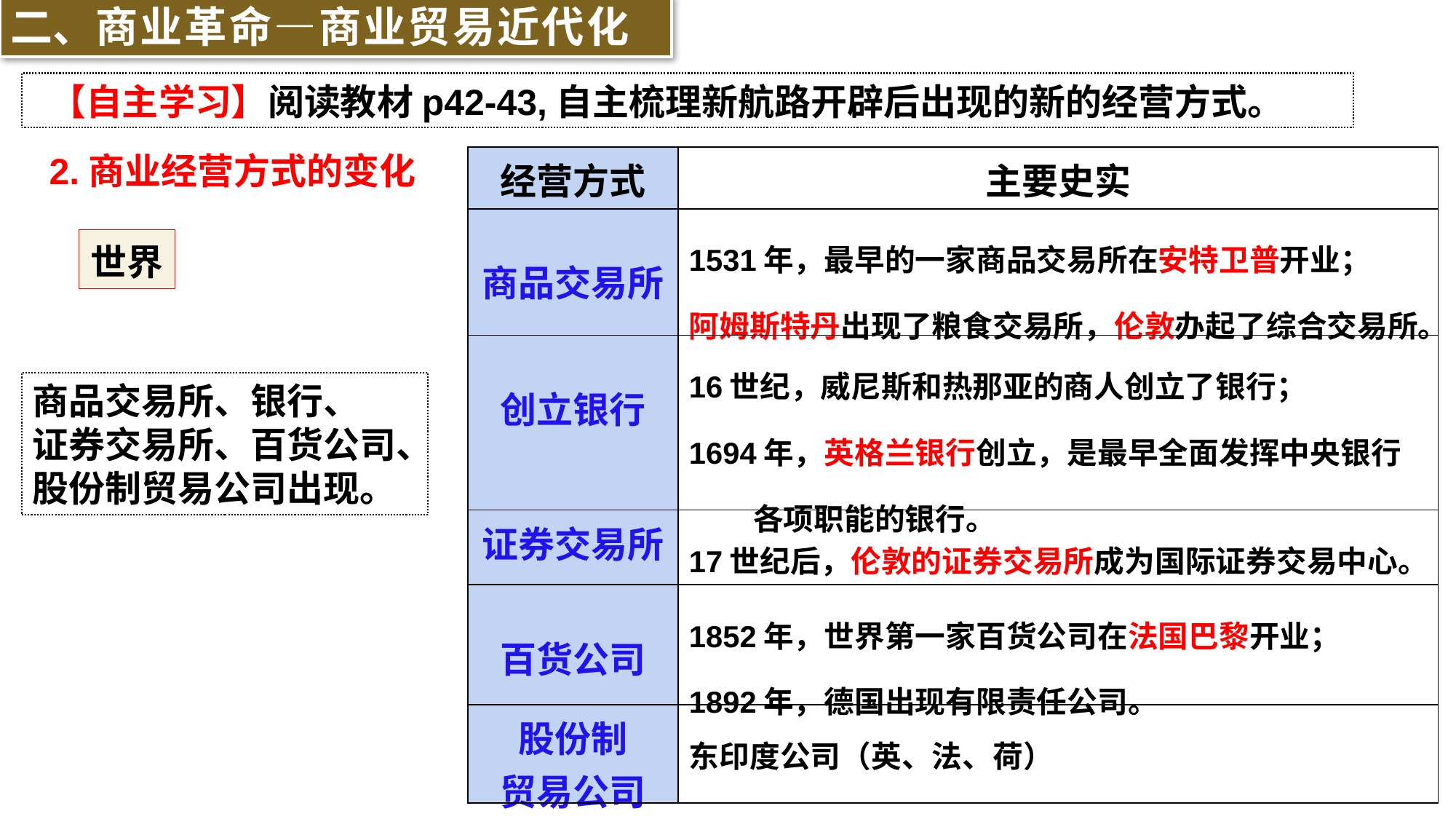

二、商业革命—商业贸易近代化
 【自主学习】阅读教材p42-43,自主梳理新航路开辟后出现的新的经营方式。
2.商业经营方式的变化
| 经营方式 | 主要史实 |
| --- | --- |
| 商品交易所 | 1531年，最早的一家商品交易所在安特卫普开业； 阿姆斯特丹出现了粮食交易所，伦敦办起了综合交易所。 |
| 创立银行 | 16世纪，威尼斯和热那亚的商人创立了银行； 1694年，英格兰银行创立，是最早全面发挥中央银行 各项职能的银行。 |
| 证券交易所 | 17世纪后，伦敦的证券交易所成为国际证券交易中心。 |
| 百货公司 | 1852年，世界第一家百货公司在法国巴黎开业； 1892年，德国出现有限责任公司。 |
| 股份制 贸易公司 | 东印度公司（英、法、荷） |
世界
商品交易所、银行、
证券交易所、百货公司、股份制贸易公司出现。